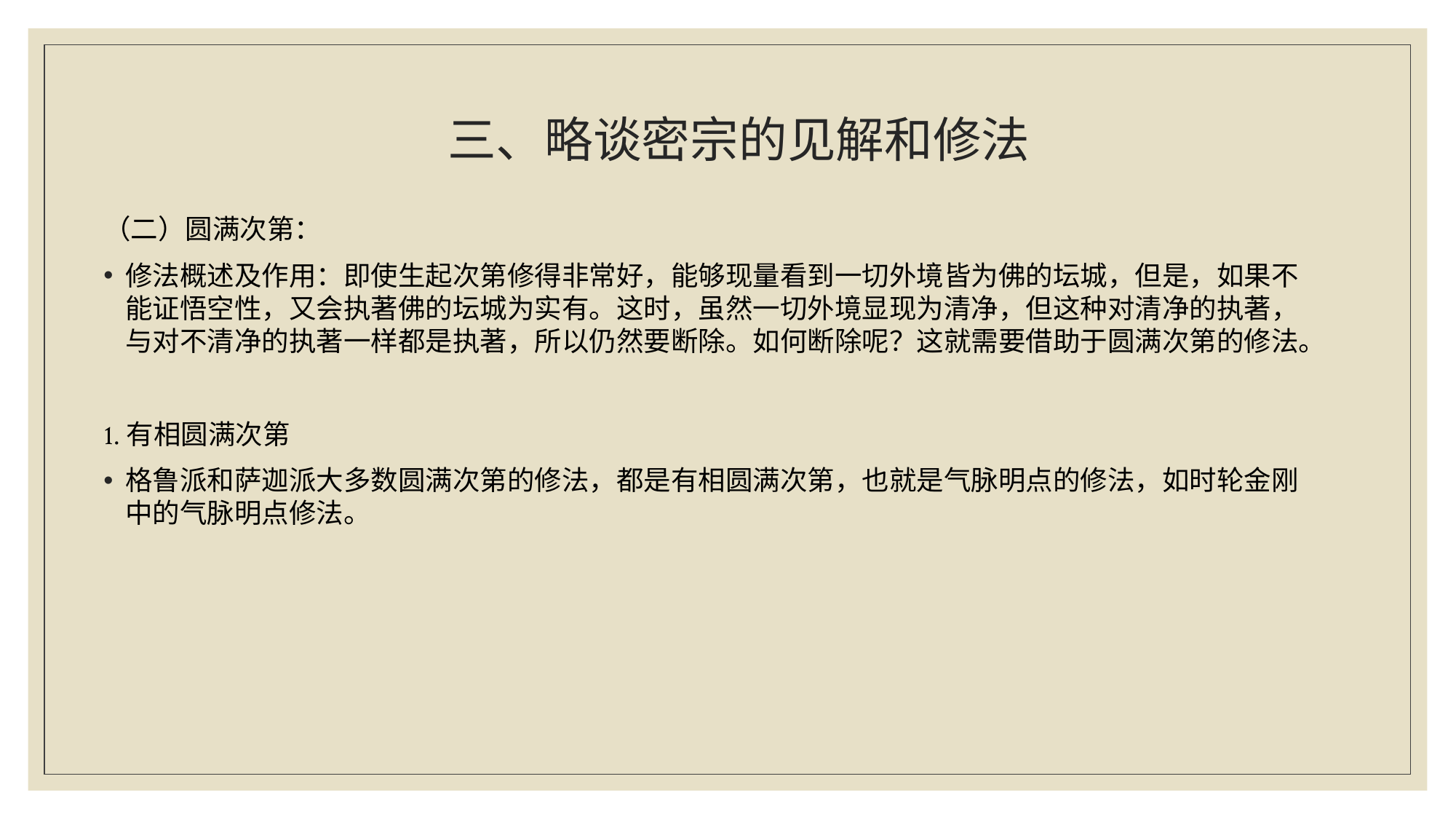

# 三、略谈密宗的见解和修法
（二）圆满次第：
修法概述及作用：即使生起次第修得非常好，能够现量看到一切外境皆为佛的坛城，但是，如果不能证悟空性，又会执著佛的坛城为实有。这时，虽然一切外境显现为清净，但这种对清净的执著，与对不清净的执著一样都是执著，所以仍然要断除。如何断除呢？这就需要借助于圆满次第的修法。

1.有相圆满次第
格鲁派和萨迦派大多数圆满次第的修法，都是有相圆满次第，也就是气脉明点的修法，如时轮金刚中的气脉明点修法。